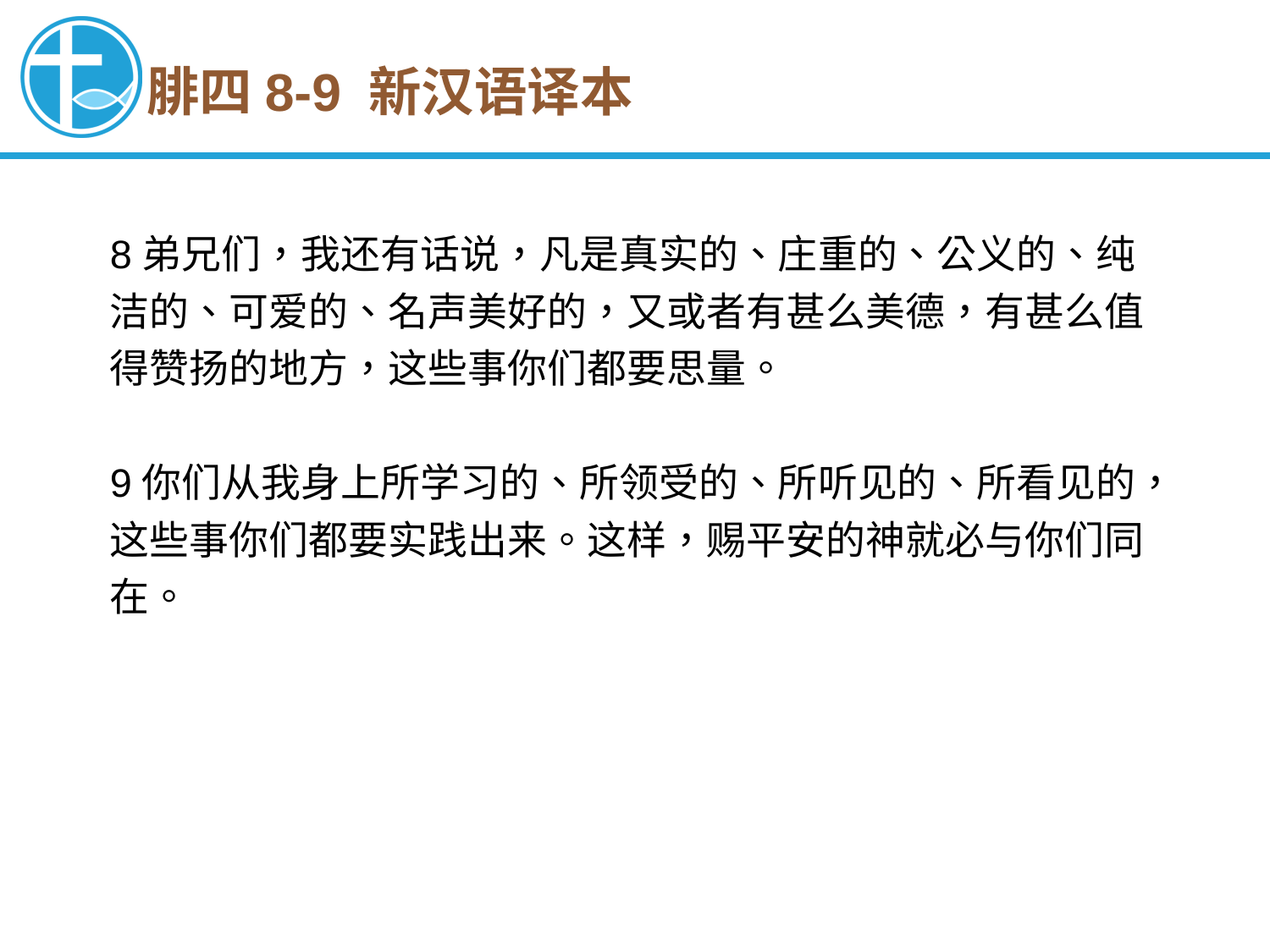

腓四8-9 新汉语译本
8弟兄们，我还有话说，凡是真实的、庄重的、公义的、纯洁的、可爱的、名声美好的，又或者有甚么美德，有甚么值得赞扬的地方，这些事你们都要思量。

9你们从我身上所学习的、所领受的、所听见的、所看见的，这些事你们都要实践出来。这样，赐平安的神就必与你们同在。